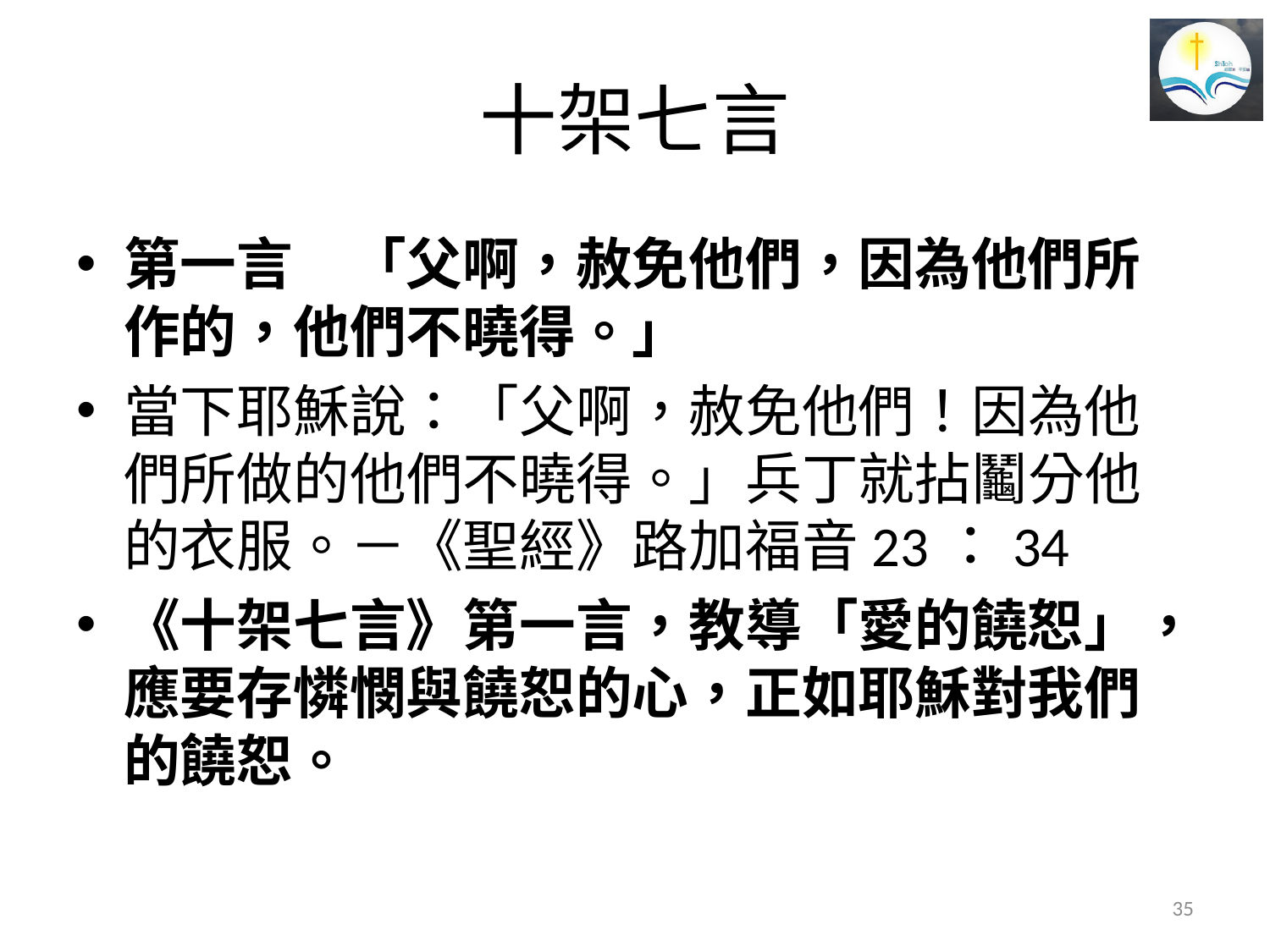

# 十架七言
第一言　「父啊，赦免他們，因為他們所作的，他們不曉得。」
當下耶穌說：「父啊，赦免他們！因為他們所做的他們不曉得。」兵丁就拈鬮分他的衣服。－《聖經》路加福音23：34
《十架七言》第一言，教導「愛的饒恕」，應要存憐憫與饒恕的心，正如耶穌對我們的饒恕。
35